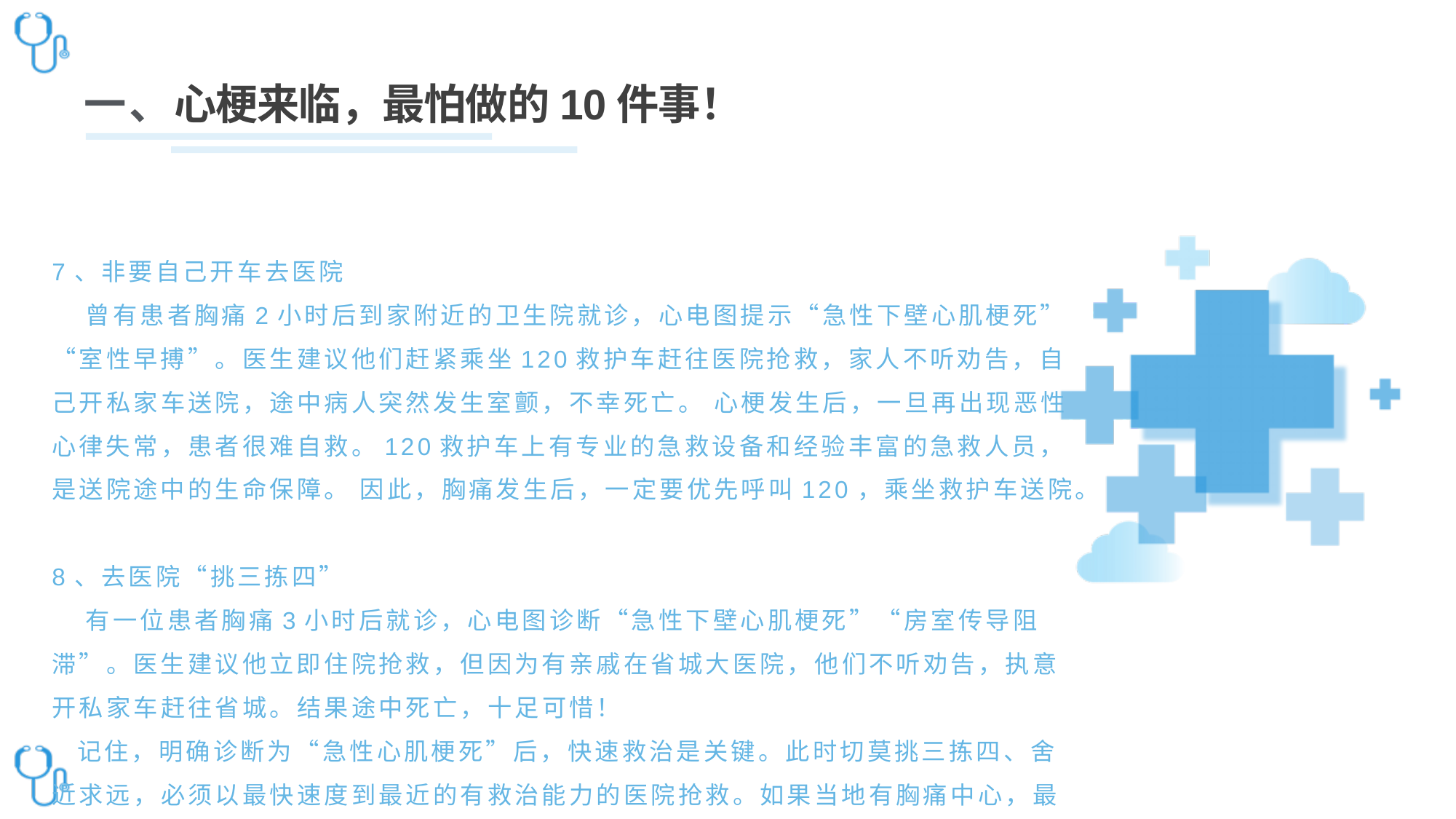

一、心梗来临，最怕做的10件事！

# 7、非要自己开车去医院  曾有患者胸痛2小时后到家附近的卫生院就诊，心电图提示“急性下壁心肌梗死”“室性早搏”。医生建议他们赶紧乘坐120救护车赶往医院抢救，家人不听劝告，自己开私家车送院，途中病人突然发生室颤，不幸死亡。 心梗发生后，一旦再出现恶性心律失常，患者很难自救。120救护车上有专业的急救设备和经验丰富的急救人员，是送院途中的生命保障。 因此，胸痛发生后，一定要优先呼叫120，乘坐救护车送院。  8、去医院“挑三拣四”  有一位患者胸痛3小时后就诊，心电图诊断“急性下壁心肌梗死”“房室传导阻滞”。医生建议他立即住院抢救，但因为有亲戚在省城大医院，他们不听劝告，执意开私家车赶往省城。结果途中死亡，十足可惜！ 记住，明确诊断为“急性心肌梗死”后，快速救治是关键。此时切莫挑三拣四、舍近求远，必须以最快速度到最近的有救治能力的医院抢救。如果当地有胸痛中心，最好去胸痛中心就诊。